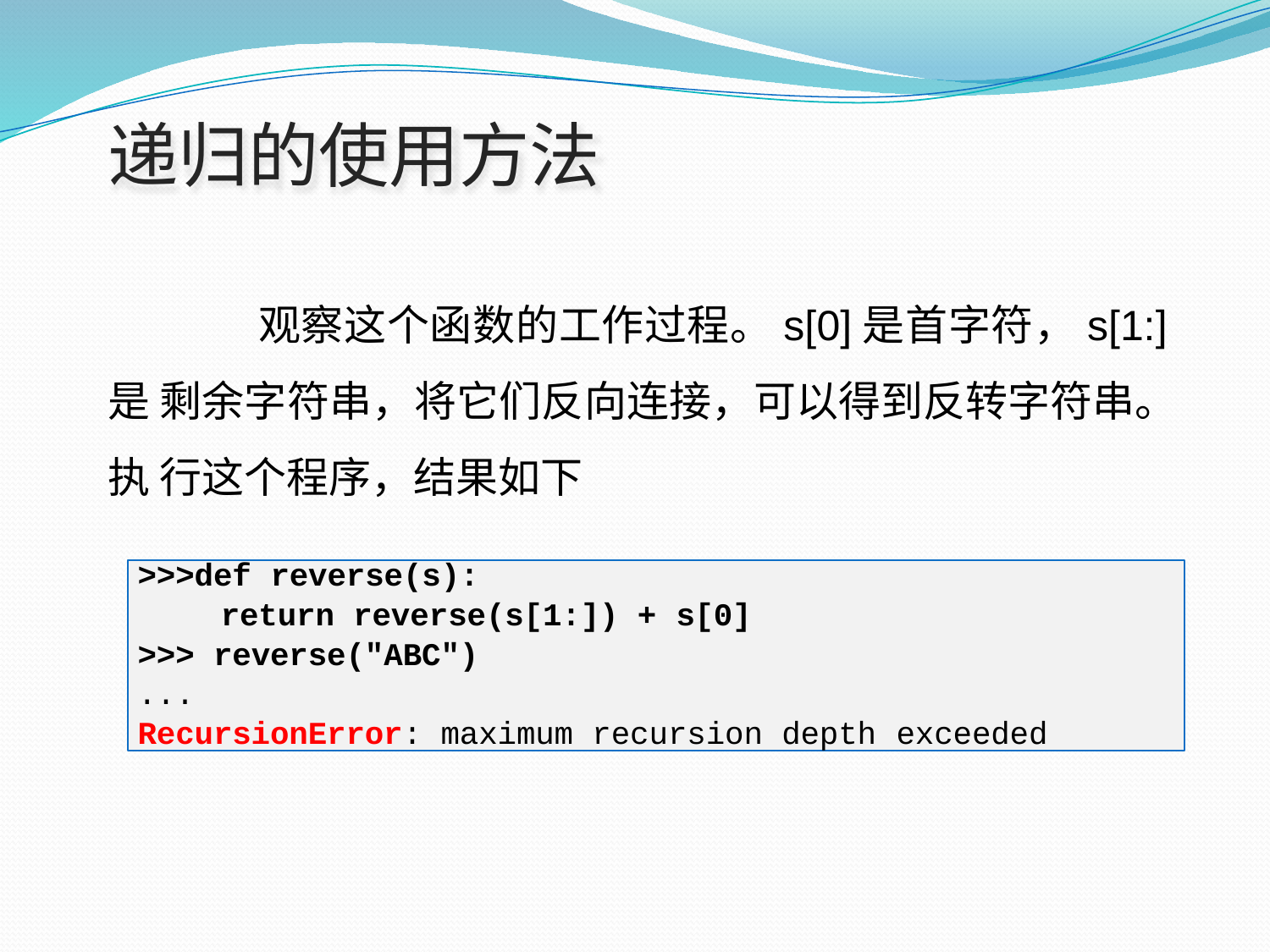

# 递归的使用方法
观察这个函数的工作过程。s[0]是首字符，s[1:]是 剩余字符串，将它们反向连接，可以得到反转字符串。执 行这个程序，结果如下
>>>def reverse(s):
return reverse(s[1:]) + s[0]
>>> reverse("ABC")
...
RecursionError: maximum recursion depth exceeded